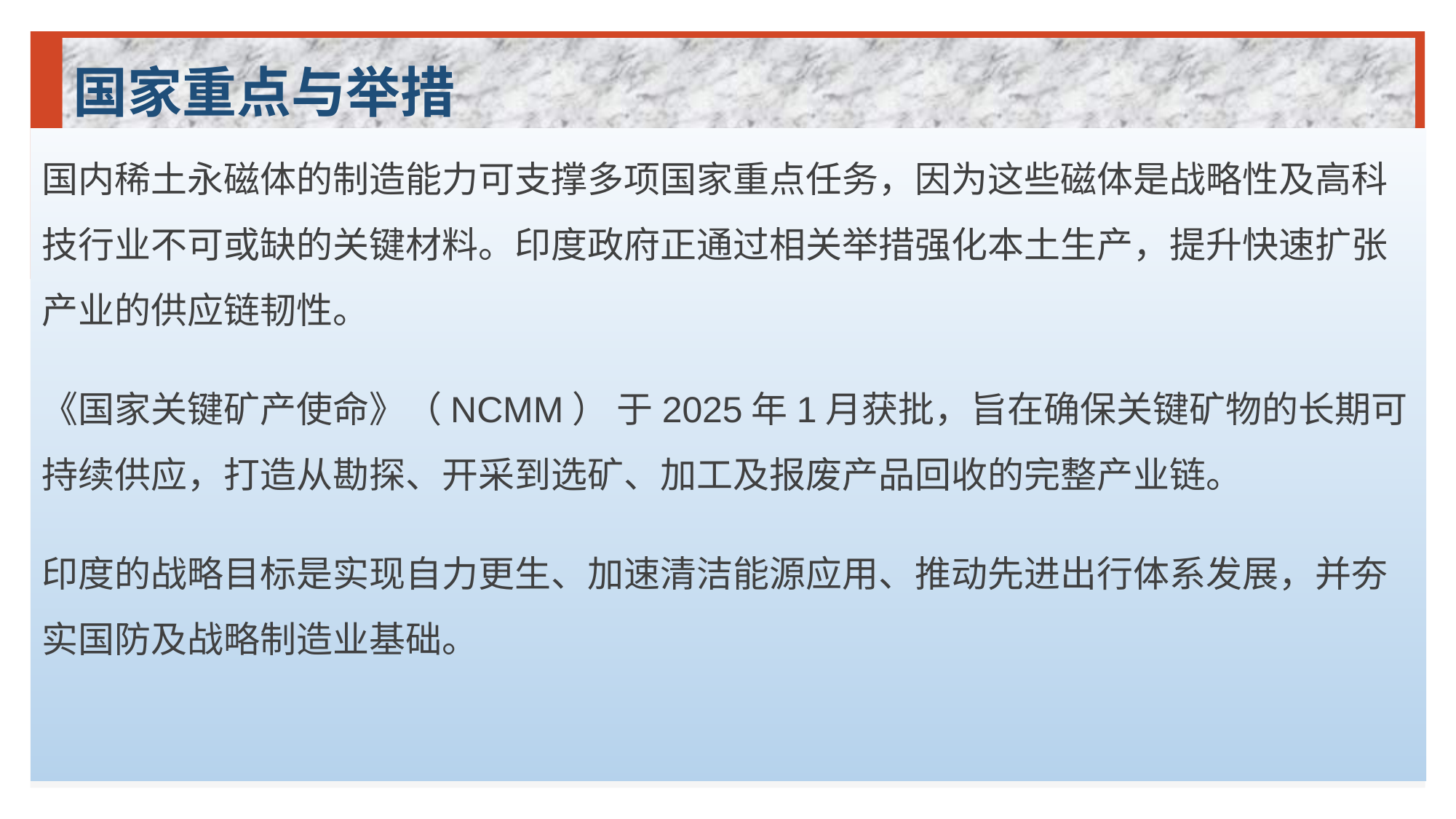

# 国家重点与举措
国内稀土永磁体的制造能力可支撑多项国家重点任务，因为这些磁体是战略性及高科技行业不可或缺的关键材料。印度政府正通过相关举措强化本土生产，提升快速扩张产业的供应链韧性。
《国家关键矿产使命》（NCMM） 于2025年1月获批，旨在确保关键矿物的长期可持续供应，打造从勘探、开采到选矿、加工及报废产品回收的完整产业链。
印度的战略目标是实现自力更生、加速清洁能源应用、推动先进出行体系发展，并夯实国防及战略制造业基础。